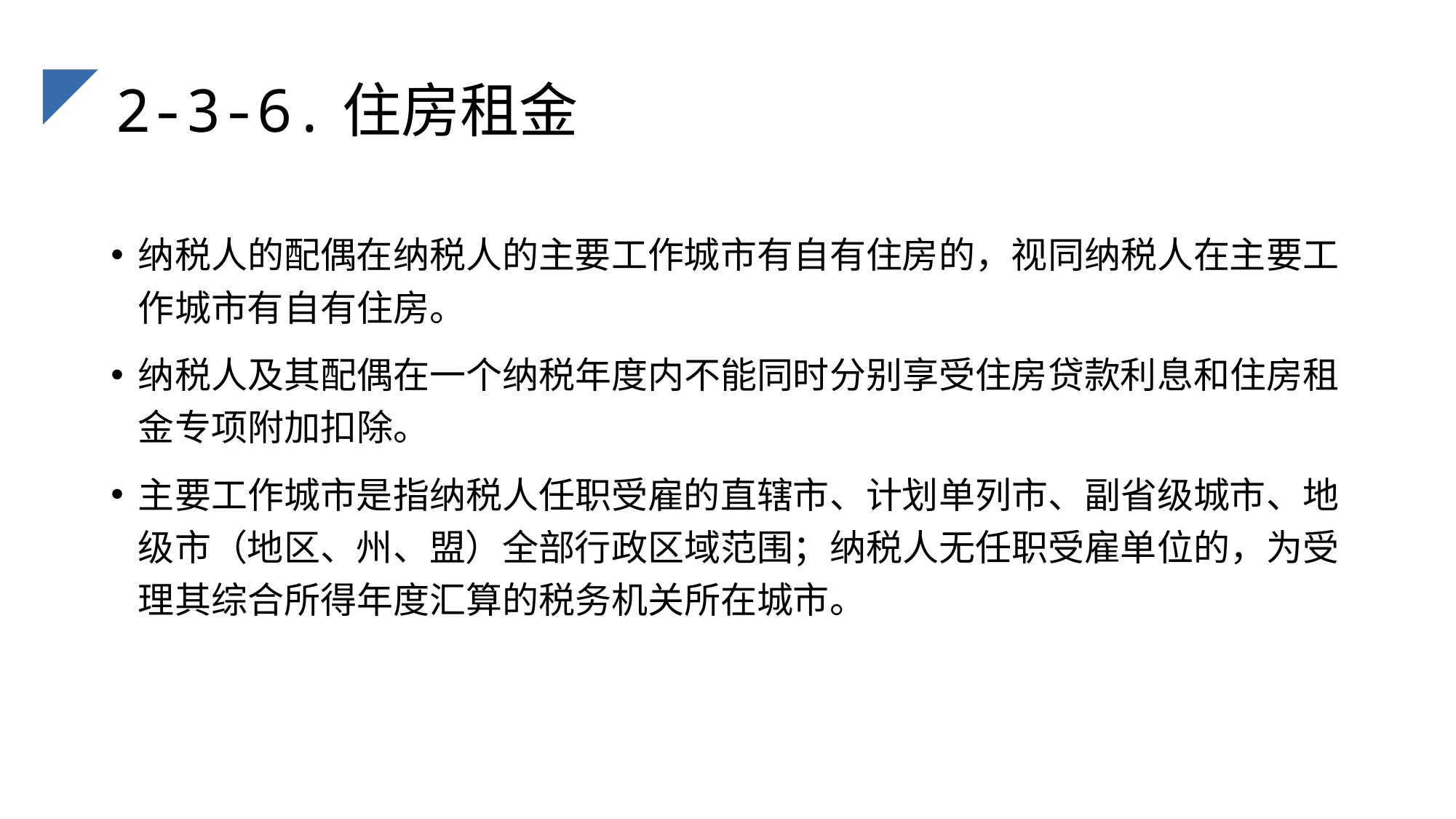

# 2-3-6.住房租金
纳税人的配偶在纳税人的主要工作城市有自有住房的，视同纳税人在主要工作城市有自有住房。
纳税人及其配偶在一个纳税年度内不能同时分别享受住房贷款利息和住房租金专项附加扣除。
主要工作城市是指纳税人任职受雇的直辖市、计划单列市、副省级城市、地级市（地区、州、盟）全部行政区域范围；纳税人无任职受雇单位的，为受理其综合所得年度汇算的税务机关所在城市。